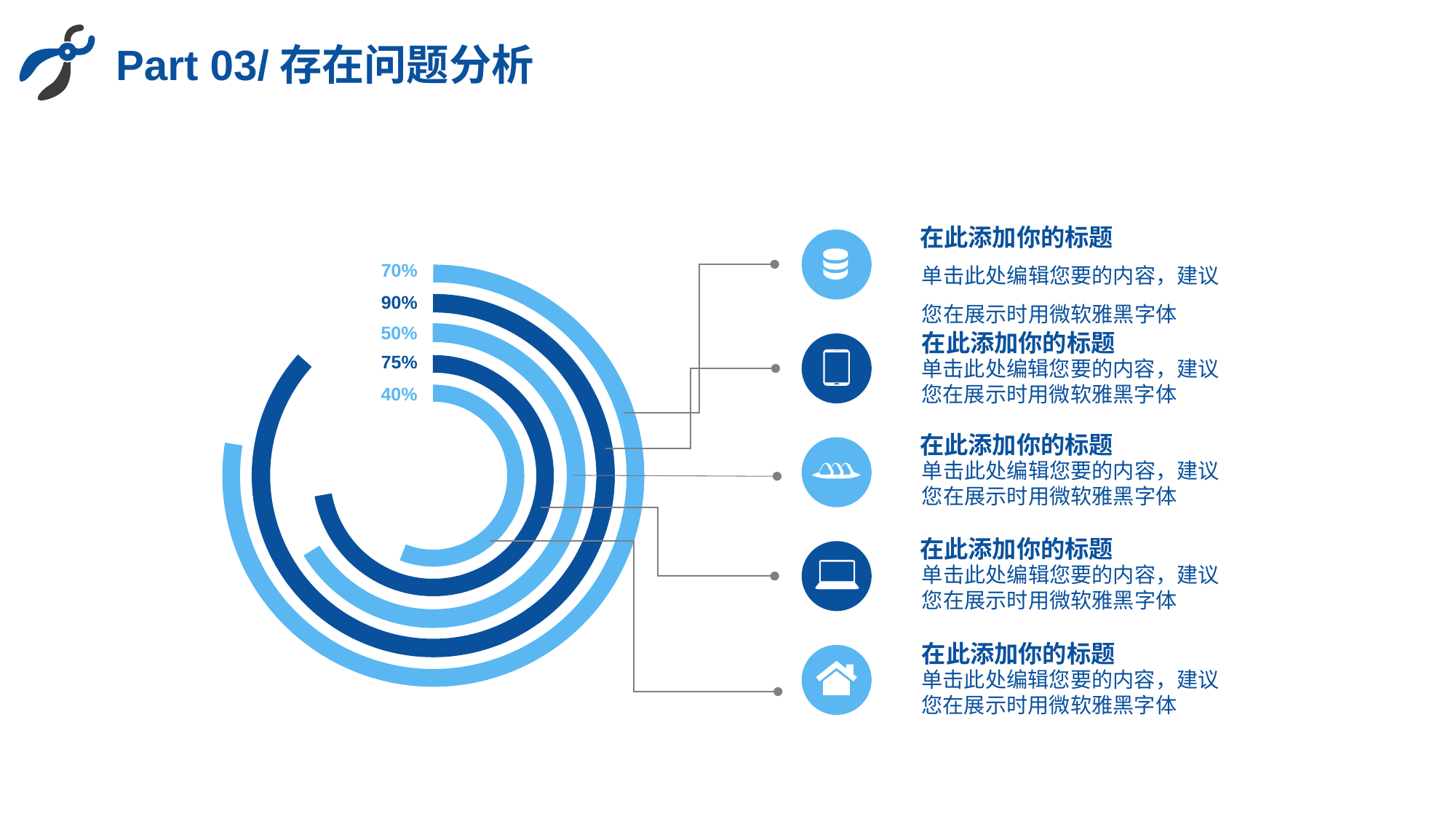

Part 03/存在问题分析
在此添加你的标题

单击此处编辑您要的内容，建议您在展示时用微软雅黑字体

70%

90%

50%
在此添加你的标题

75%

单击此处编辑您要的内容，建议您在展示时用微软雅黑字体

40%

在此添加你的标题

单击此处编辑您要的内容，建议您在展示时用微软雅黑字体

在此添加你的标题

单击此处编辑您要的内容，建议您在展示时用微软雅黑字体

在此添加你的标题

单击此处编辑您要的内容，建议您在展示时用微软雅黑字体